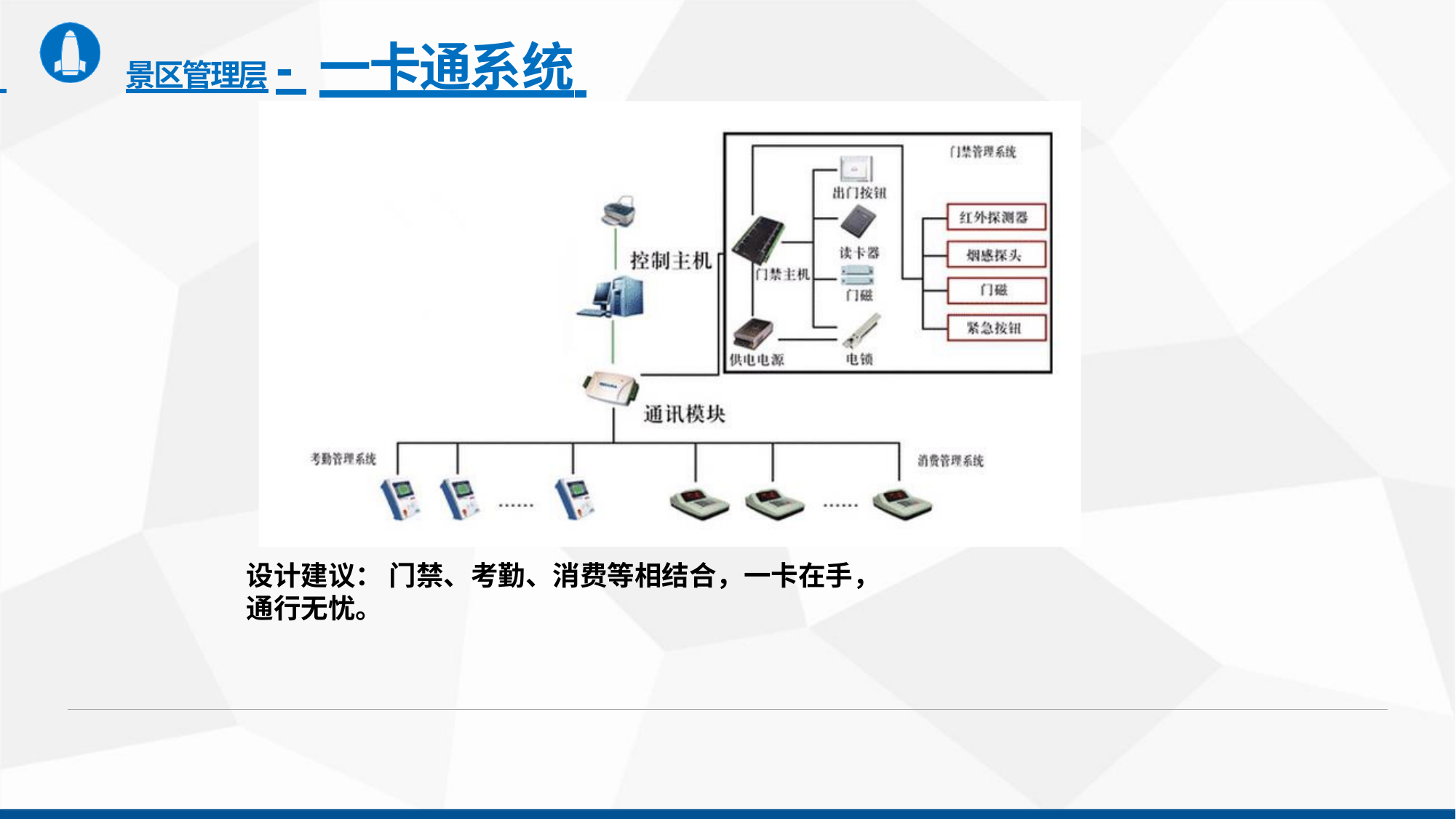

# 景区管理层- 一卡通系统

设计建议： 门禁、考勤、消费等相结合，一卡在手，通行无忧。